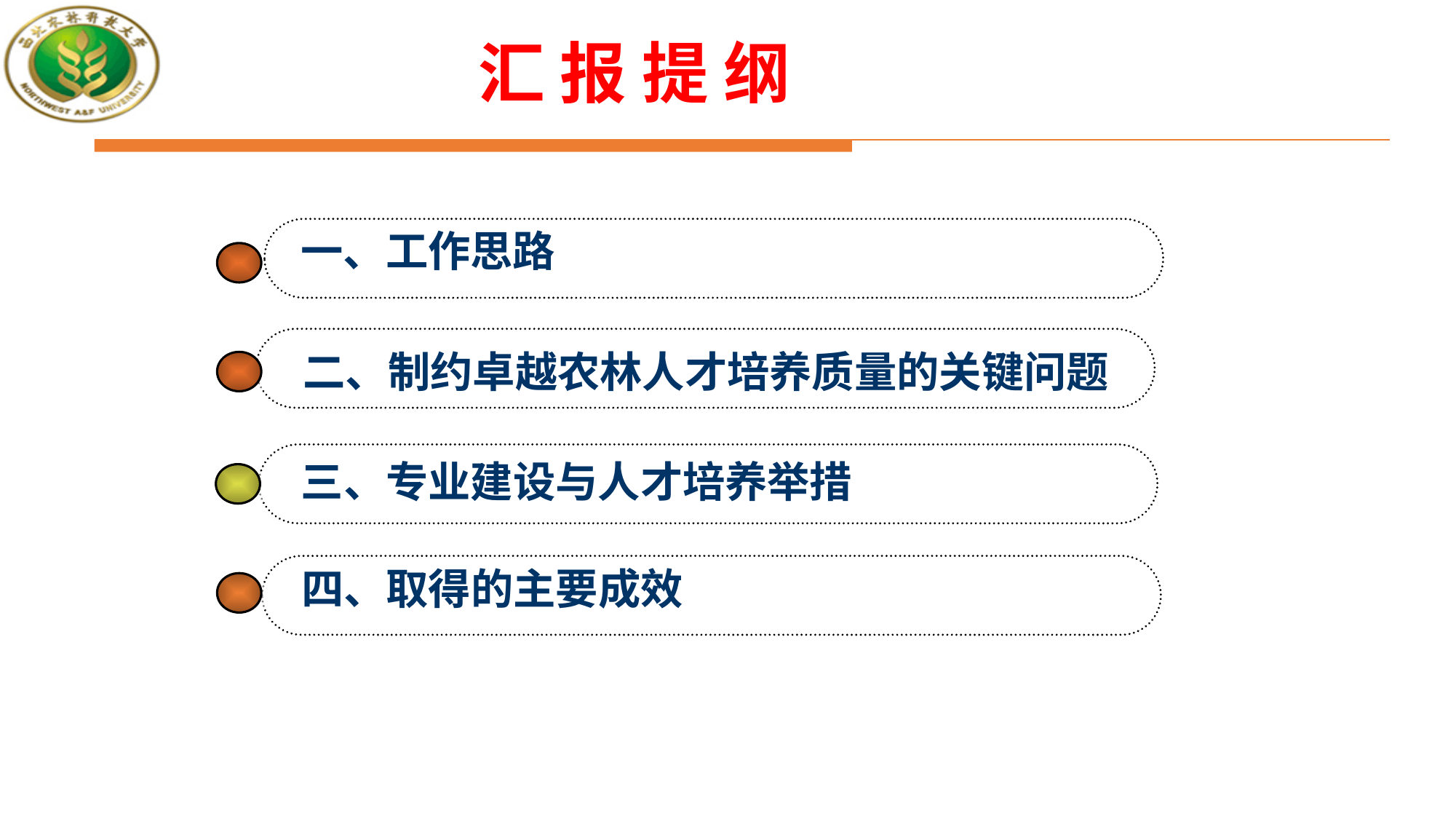

汇 报 提 纲

一、工作思路

二、制约卓越农林人才培养质量的关键问题

三、专业建设与人才培养举措

四、取得的主要成效